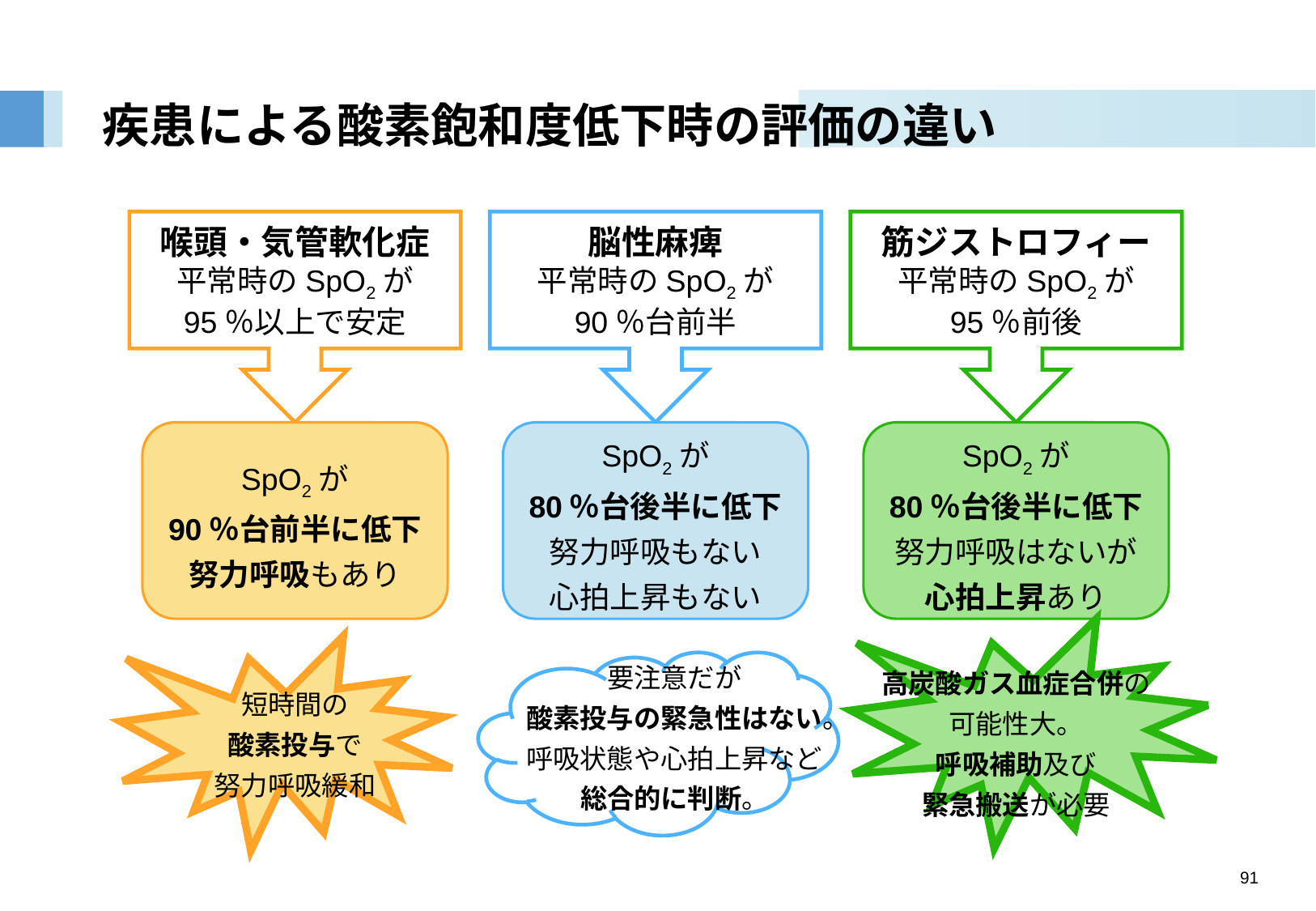

# 疾患による酸素飽和度低下時の評価の違い
喉頭・気管軟化症
平常時のSpO2が
95％以上で安定
脳性麻痺
平常時のSpO2が
90％台前半
筋ジストロフィー
平常時のSpO2が
95％前後
SpO2が
80％台後半に低下
努力呼吸もない
心拍上昇もない
SpO2が
90％台前半に低下
努力呼吸もあり
SpO2が
80％台後半に低下
努力呼吸はないが
心拍上昇あり
要注意だが
酸素投与の緊急性はない。
呼吸状態や心拍上昇など
総合的に判断。

短時間の
酸素投与で
努力呼吸緩和
高炭酸ガス血症合併の可能性大。
呼吸補助及び
緊急搬送が必要

91